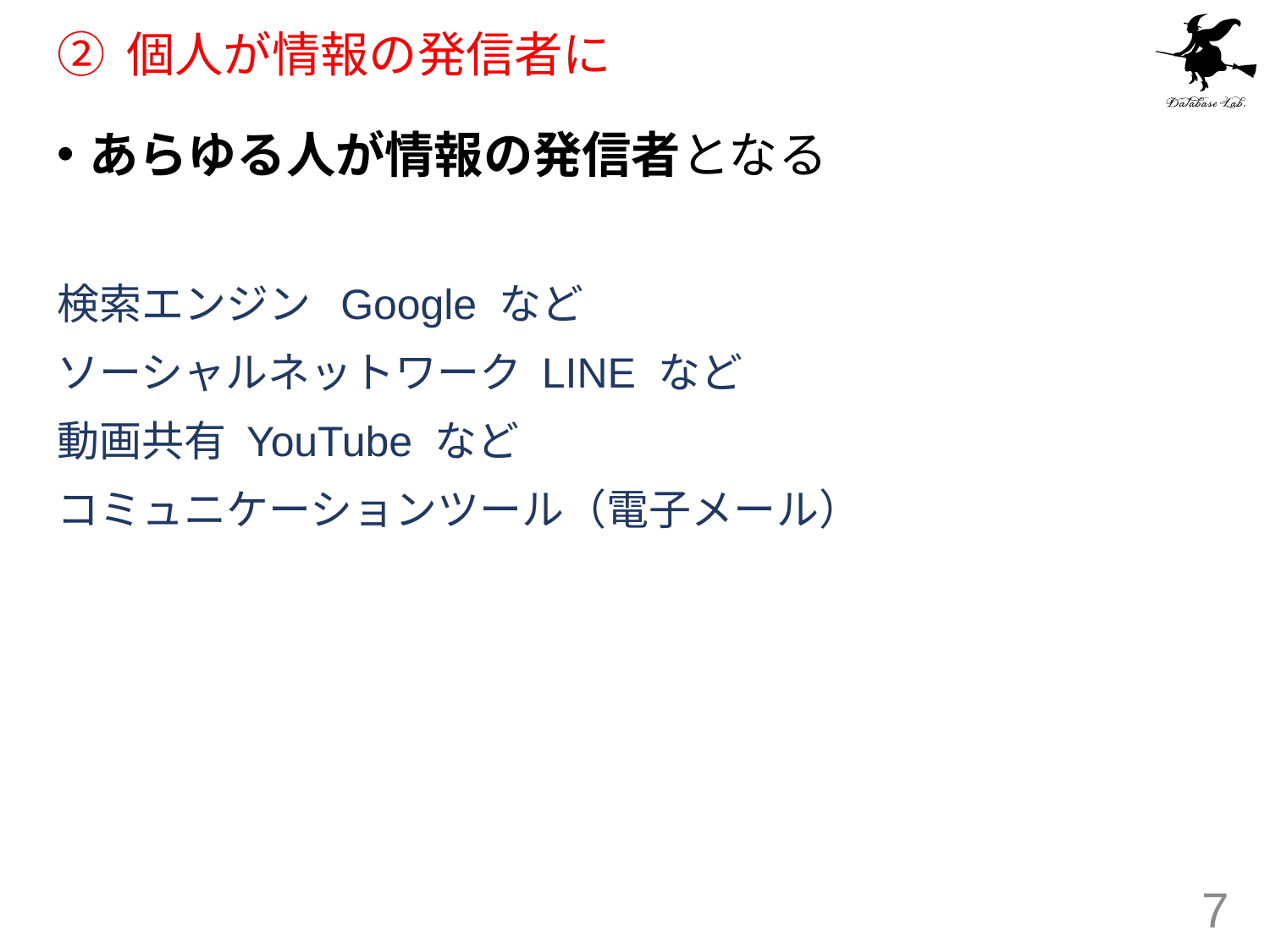

# ② 個人が情報の発信者に
あらゆる人が情報の発信者となる

検索エンジン  Google など
ソーシャルネットワーク LINE など
動画共有 YouTube など
コミュニケーションツール（電子メール）
7